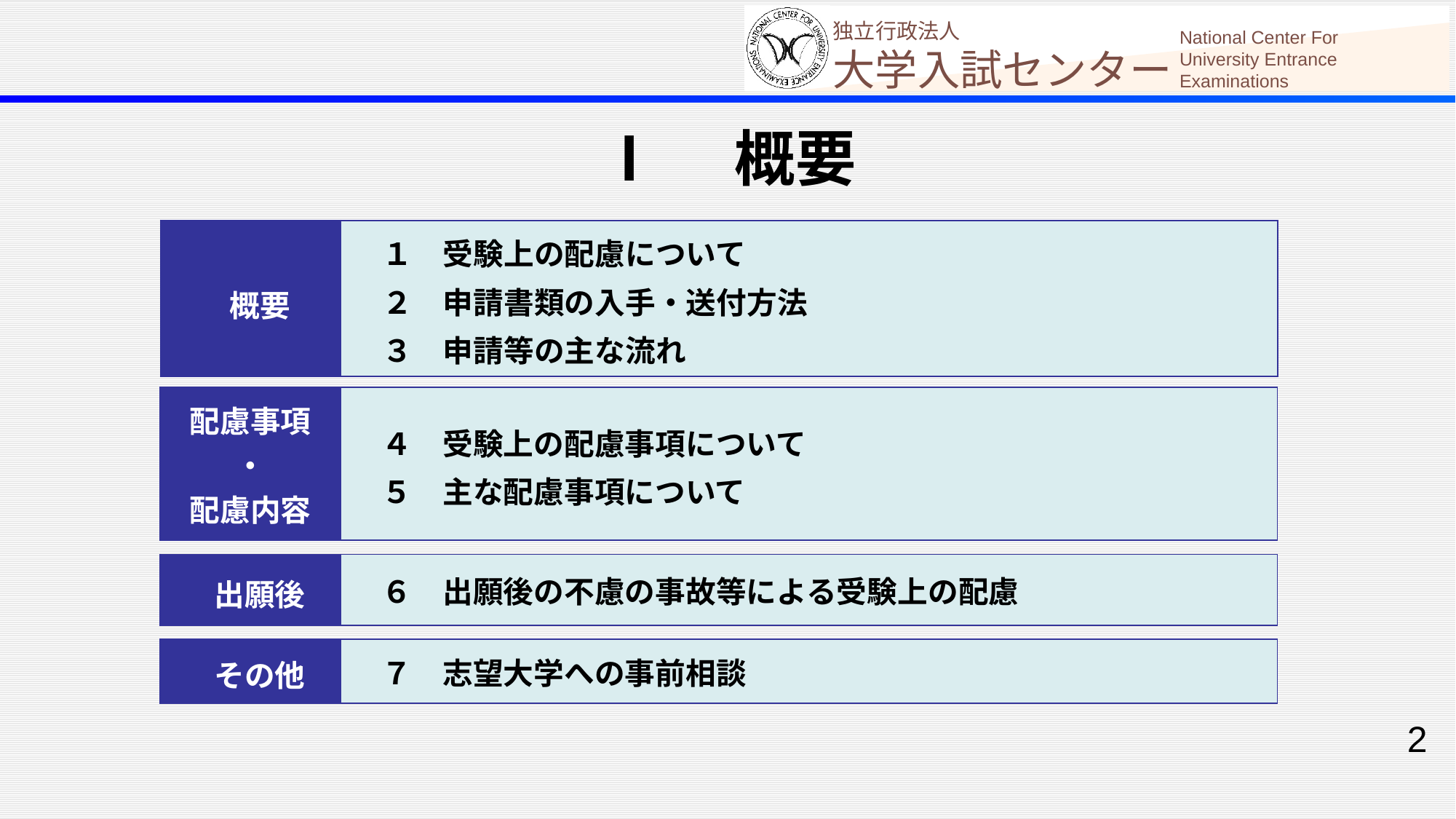

Ⅰ　概要
| 概要 | １　受験上の配慮について 　２　申請書類の入手・送付方法 　３　申請等の主な流れ |
| --- | --- |
| 配慮事項 ・ 配慮内容 | ４　受験上の配慮事項について 　５　主な配慮事項について |
| --- | --- |
| 出願後 | ６　出願後の不慮の事故等による受験上の配慮 |
| --- | --- |
| その他 | ７　志望大学への事前相談 |
| --- | --- |
2